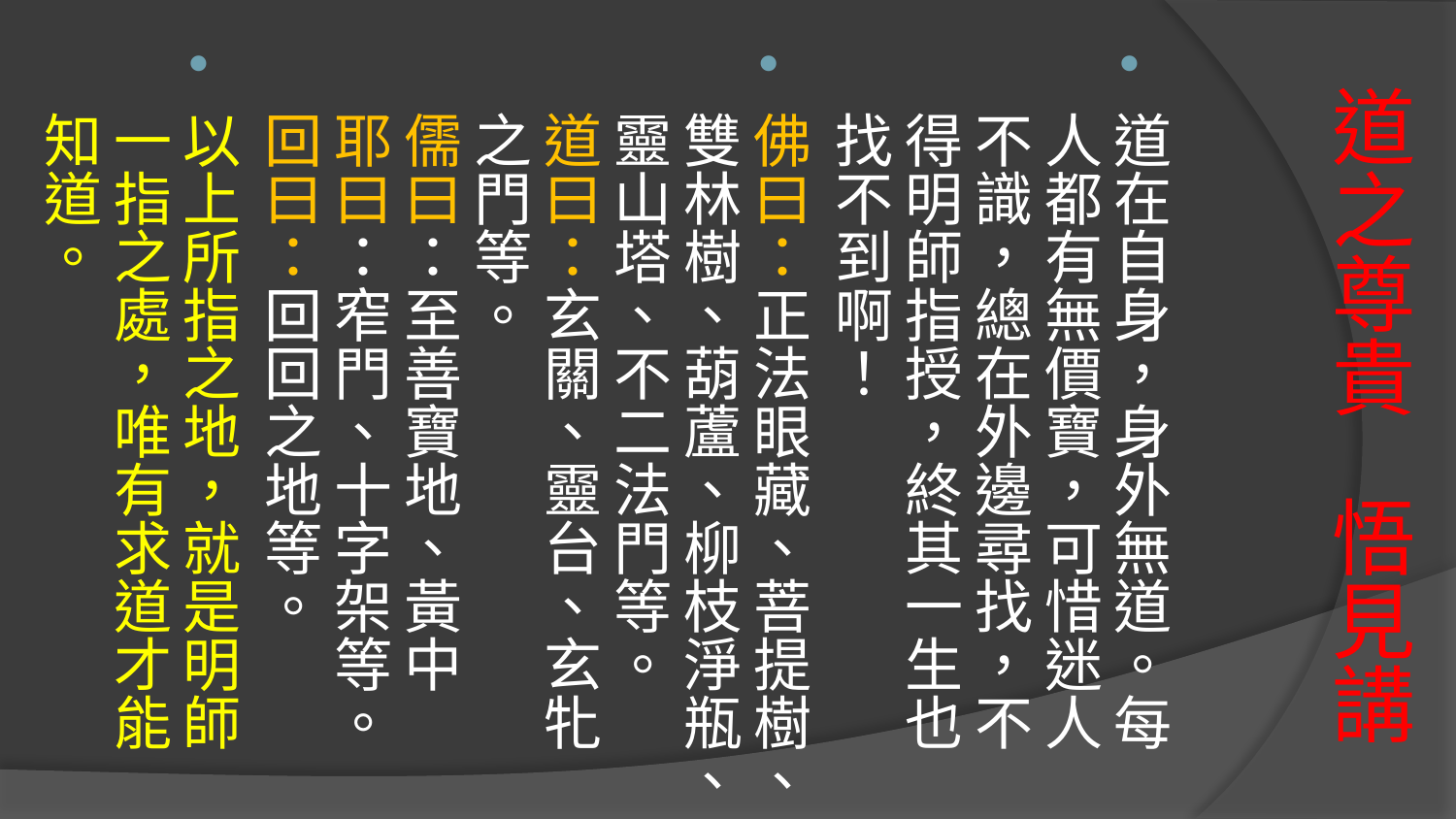

道在自身，身外無道。每人都有無價寶，可惜迷人不識，總在外邊尋找，不得明師指授，終其一生也找不到啊！
佛曰：正法眼藏、菩提樹、雙林樹、葫蘆、柳枝淨瓶、靈山塔、不二法門等。
道曰：玄關、靈台、玄牝之門等。
儒曰：至善寶地、黃中
耶曰：窄門、十字架等。
回曰：回回之地等。
以上所指之地，就是明師一指之處，唯有求道才能知道。
# 道之尊貴    悟見講